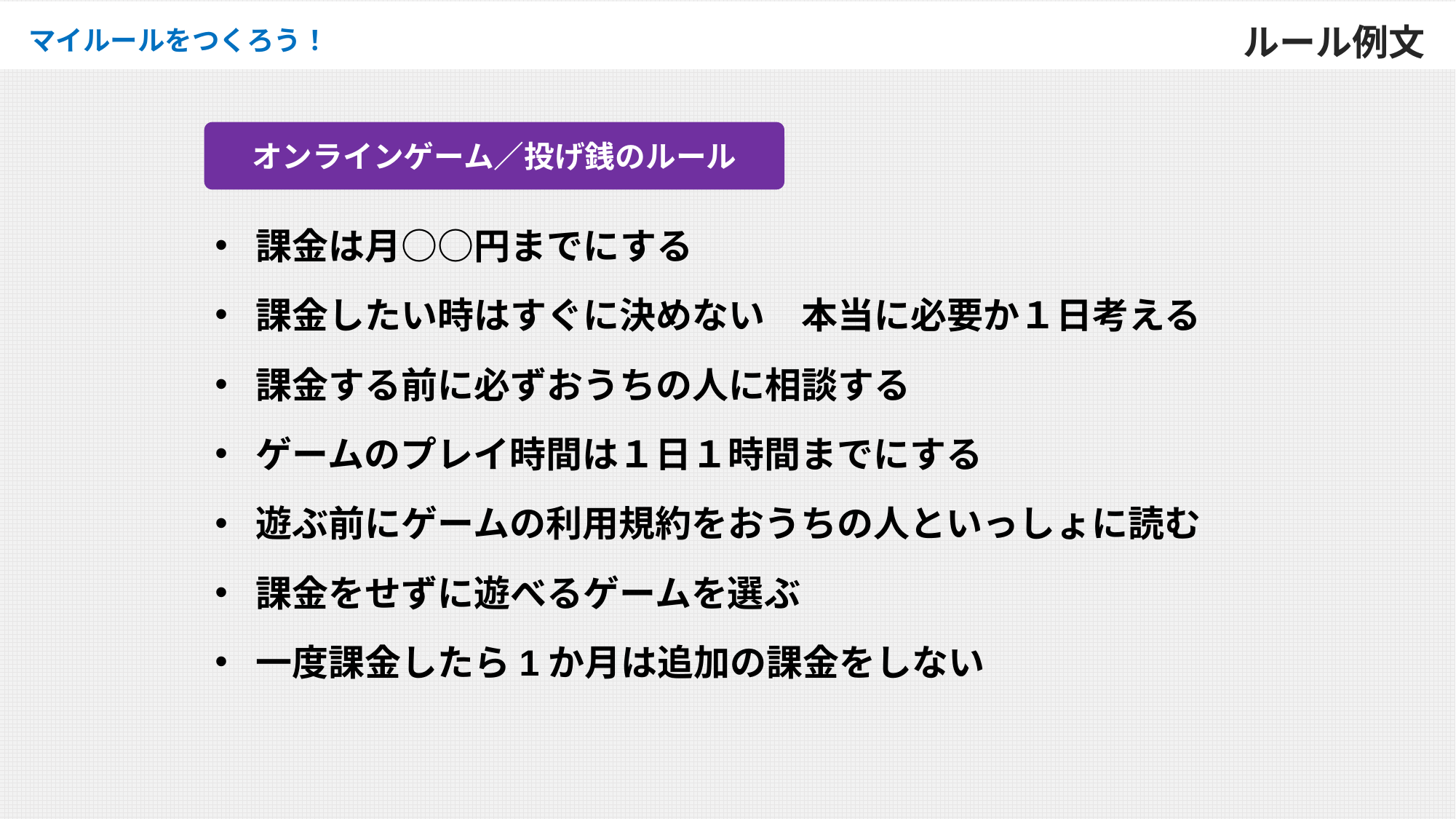

ルール例文
マイルールをつくろう！
オンラインゲーム／投げ銭のルール
課金は月○○円までにする
課金したい時はすぐに決めない　本当に必要か１日考える
課金する前に必ずおうちの人に相談する
ゲームのプレイ時間は１日１時間までにする
遊ぶ前にゲームの利用規約をおうちの人といっしょに読む
課金をせずに遊べるゲームを選ぶ
一度課金したら1か月は追加の課金をしない